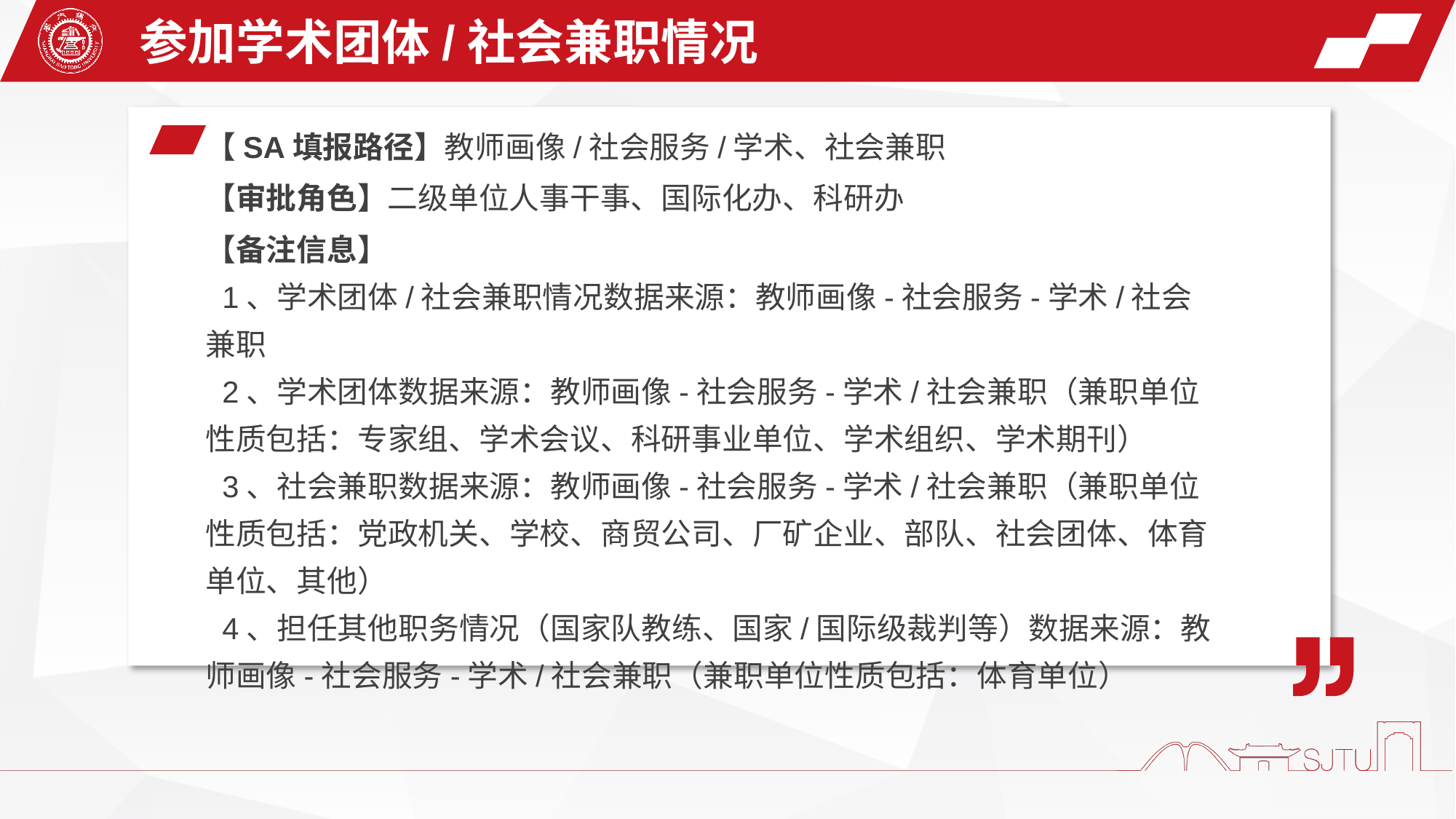

参加学术团体/社会兼职情况

【SA填报路径】教师画像/社会服务/学术、社会兼职

【审批角色】二级单位人事干事、国际化办、科研办
【备注信息】
  1、学术团体/社会兼职情况数据来源：教师画像-社会服务-学术/社会兼职
  2、学术团体数据来源：教师画像-社会服务-学术/社会兼职（兼职单位性质包括：专家组、学术会议、科研事业单位、学术组织、学术期刊）
  3、社会兼职数据来源：教师画像-社会服务-学术/社会兼职（兼职单位性质包括：党政机关、学校、商贸公司、厂矿企业、部队、社会团体、体育单位、其他）
  4、担任其他职务情况（国家队教练、国家/国际级裁判等）数据来源：教师画像-社会服务-学术/社会兼职（兼职单位性质包括：体育单位）